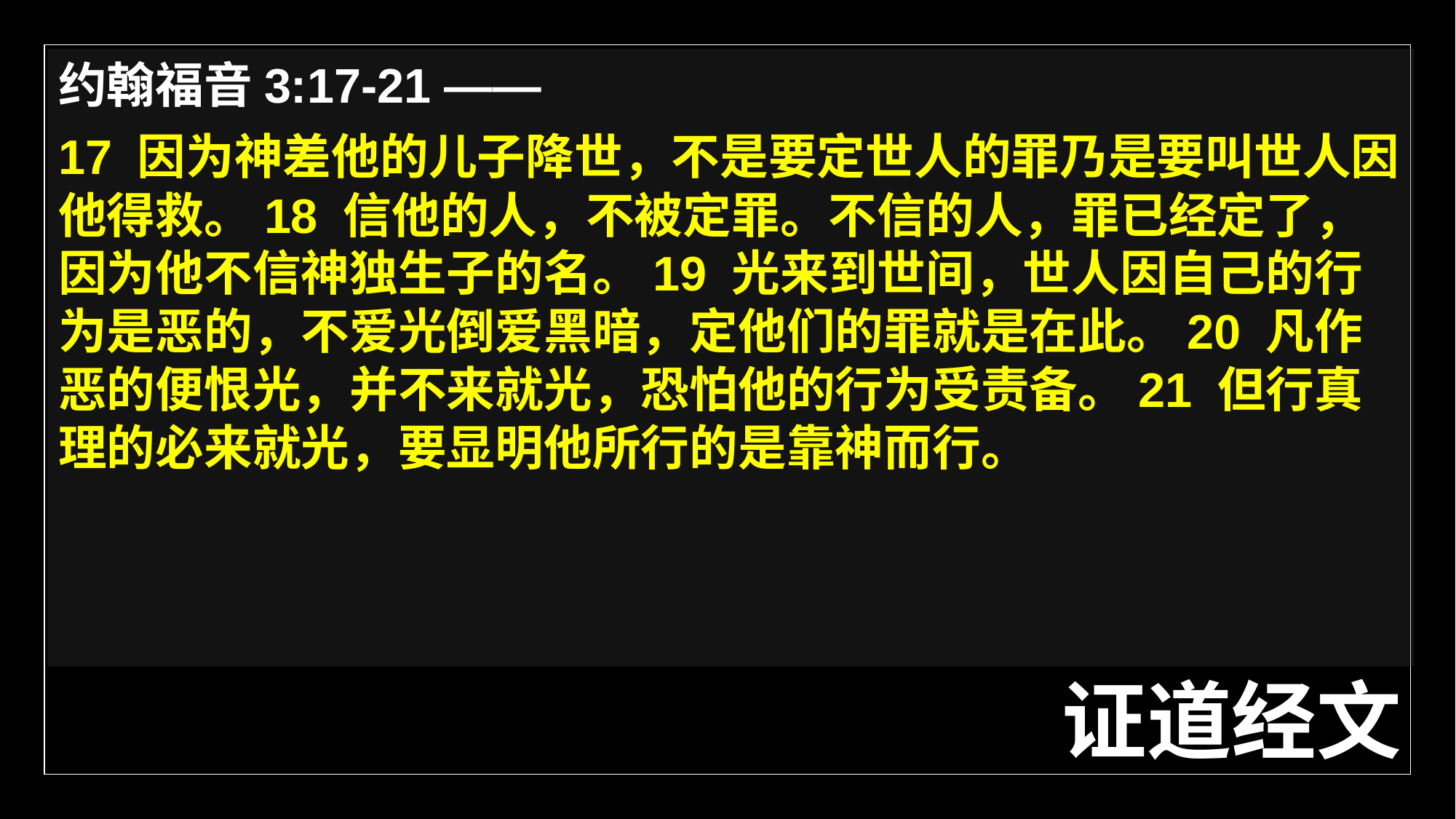

约翰福音3:17-21 ——
17 因为神差他的儿子降世，不是要定世人的罪乃是要叫世人因他得救。18 信他的人，不被定罪。不信的人，罪已经定了，因为他不信神独生子的名。19 光来到世间，世人因自己的行为是恶的，不爱光倒爱黑暗，定他们的罪就是在此。20 凡作恶的便恨光，并不来就光，恐怕他的行为受责备。21 但行真理的必来就光，要显明他所行的是靠神而行。
# 证道经文